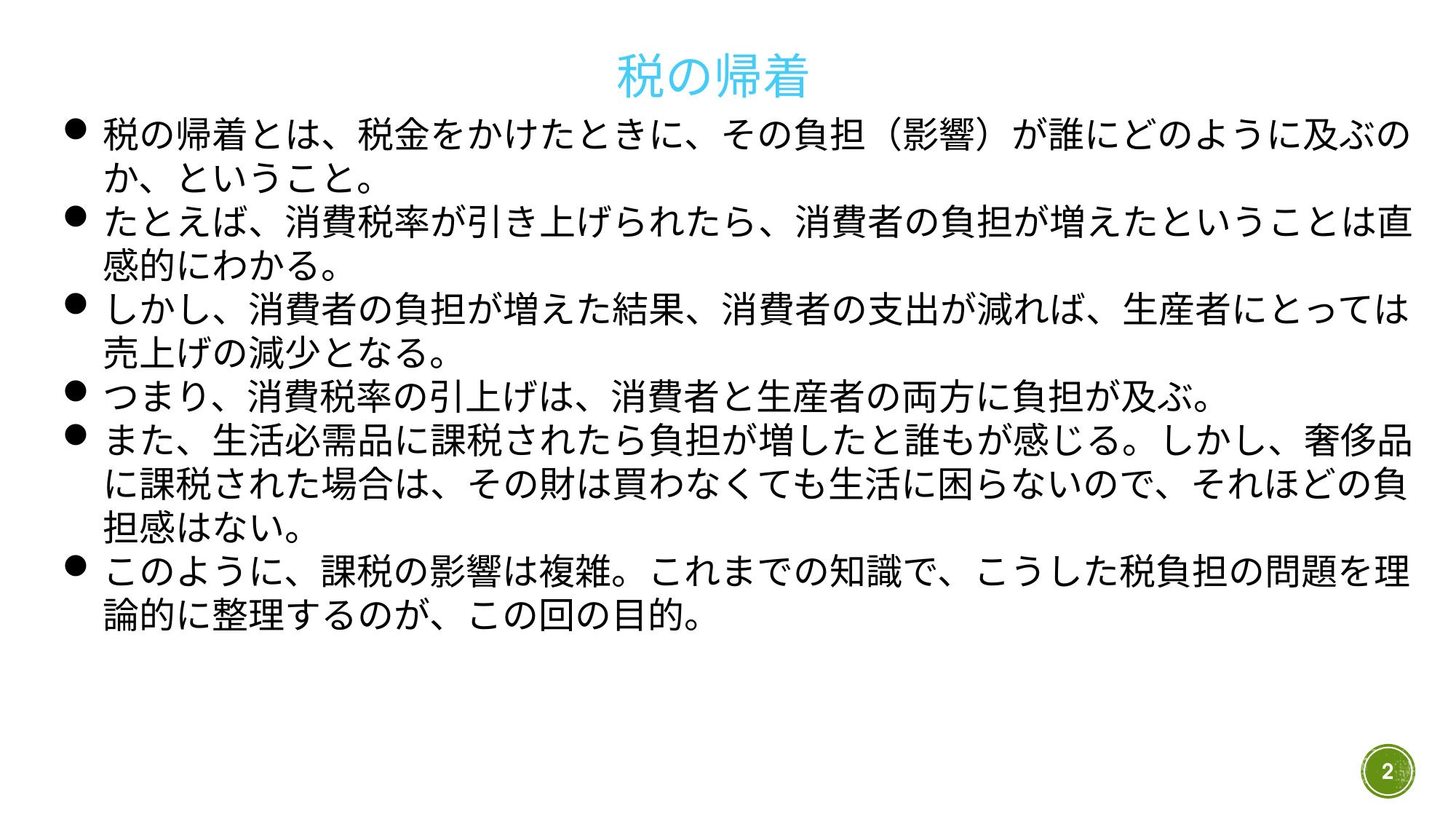

税の帰着
税の帰着とは、税金をかけたときに、その負担（影響）が誰にどのように及ぶのか、ということ。
たとえば、消費税率が引き上げられたら、消費者の負担が増えたということは直感的にわかる。
しかし、消費者の負担が増えた結果、消費者の支出が減れば、生産者にとっては売上げの減少となる。
つまり、消費税率の引上げは、消費者と生産者の両方に負担が及ぶ。
また、生活必需品に課税されたら負担が増したと誰もが感じる。しかし、奢侈品に課税された場合は、その財は買わなくても生活に困らないので、それほどの負担感はない。
このように、課税の影響は複雑。これまでの知識で、こうした税負担の問題を理論的に整理するのが、この回の目的。
2